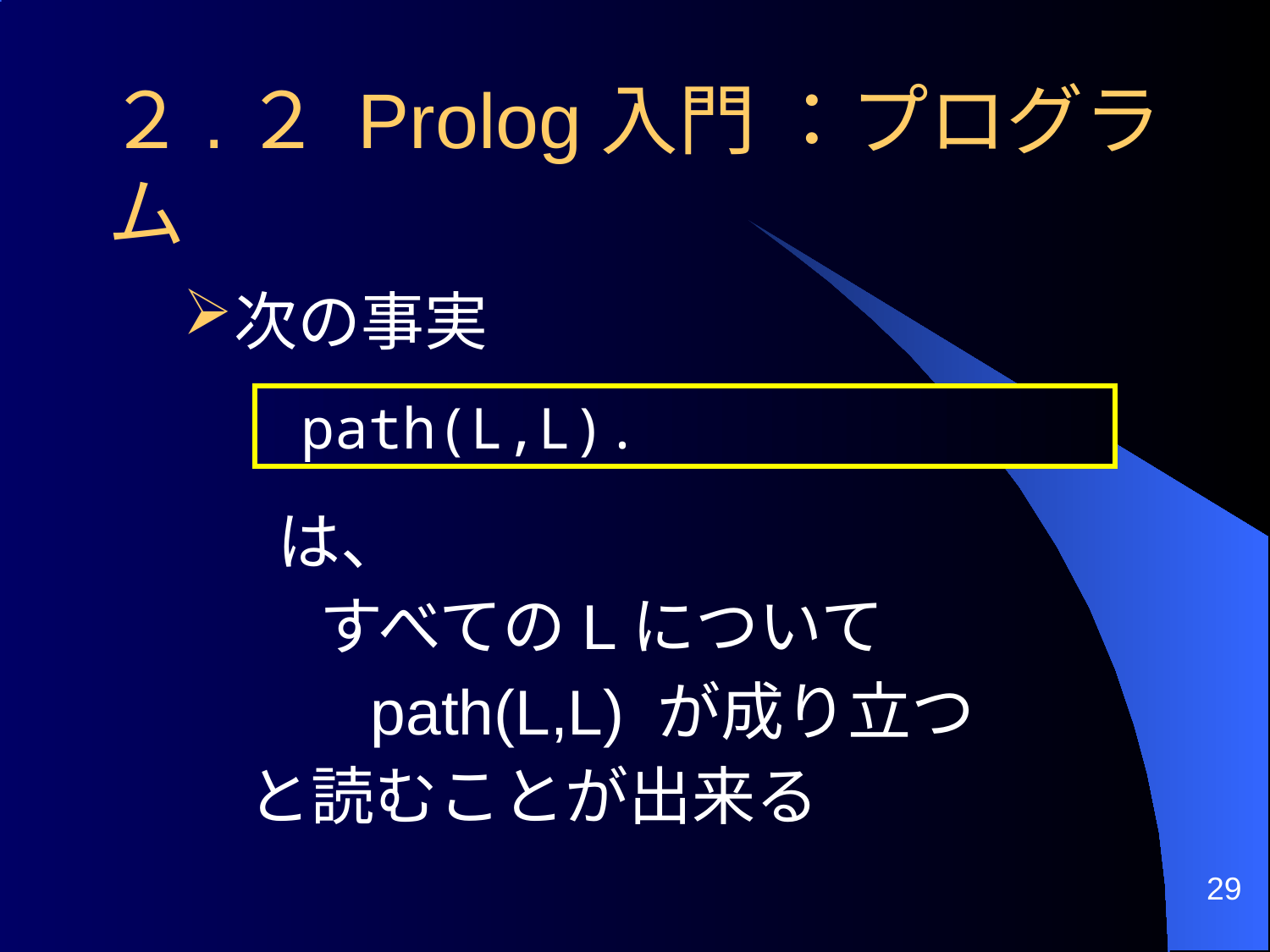

２.２ Prolog入門 ：プログラム
次の事実
 path(L,L).
 は、
    すべてのLについて
       path(L,L) が成り立つ
と読むことが出来る
29